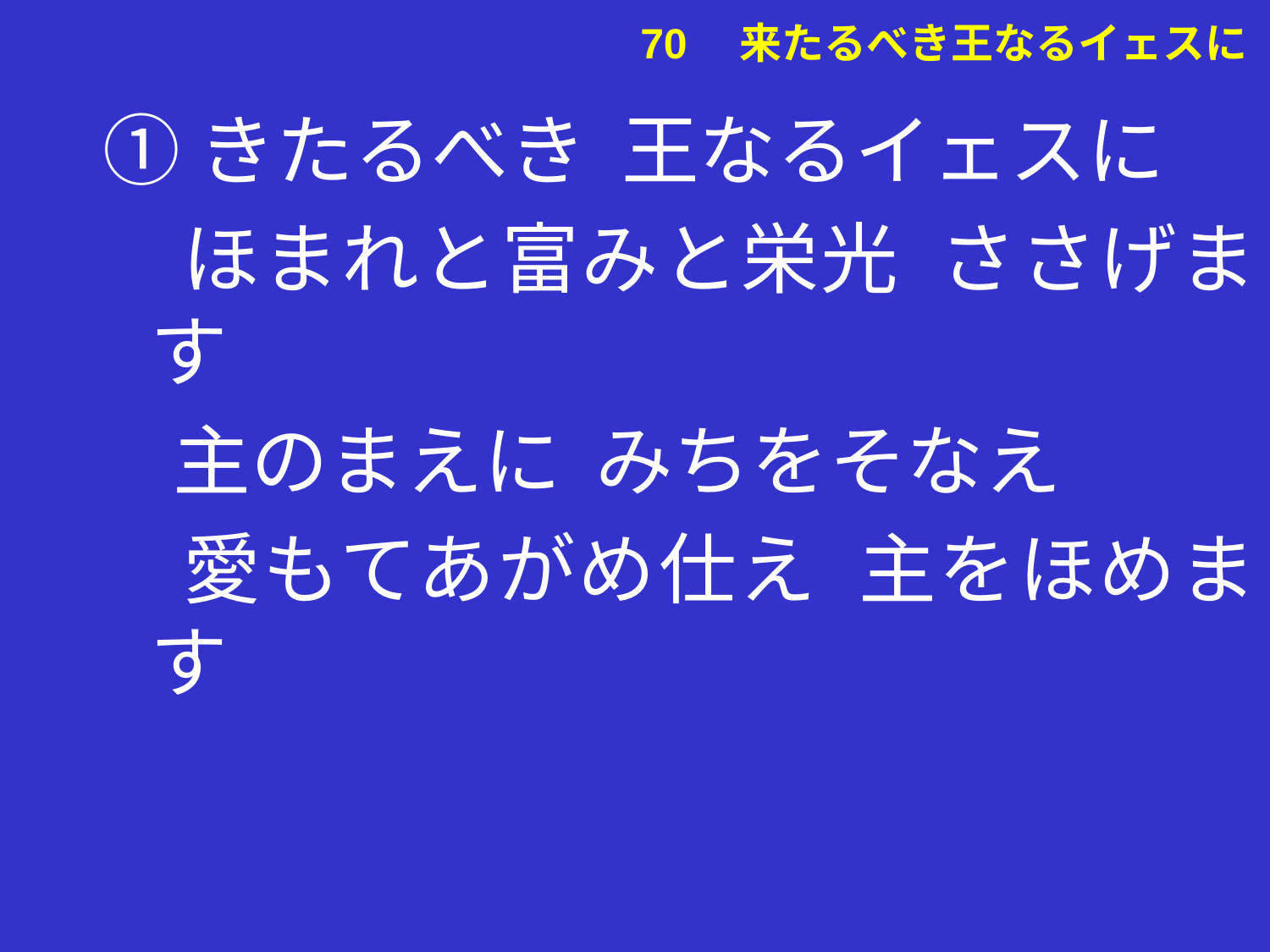

①きたるべき  王なるイェスに
   ほまれと富みと栄光  ささげます
   主のまえに  みちをそなえ
   愛もてあがめ仕え  主をほめます
# 70　来たるべき王なるイェスに